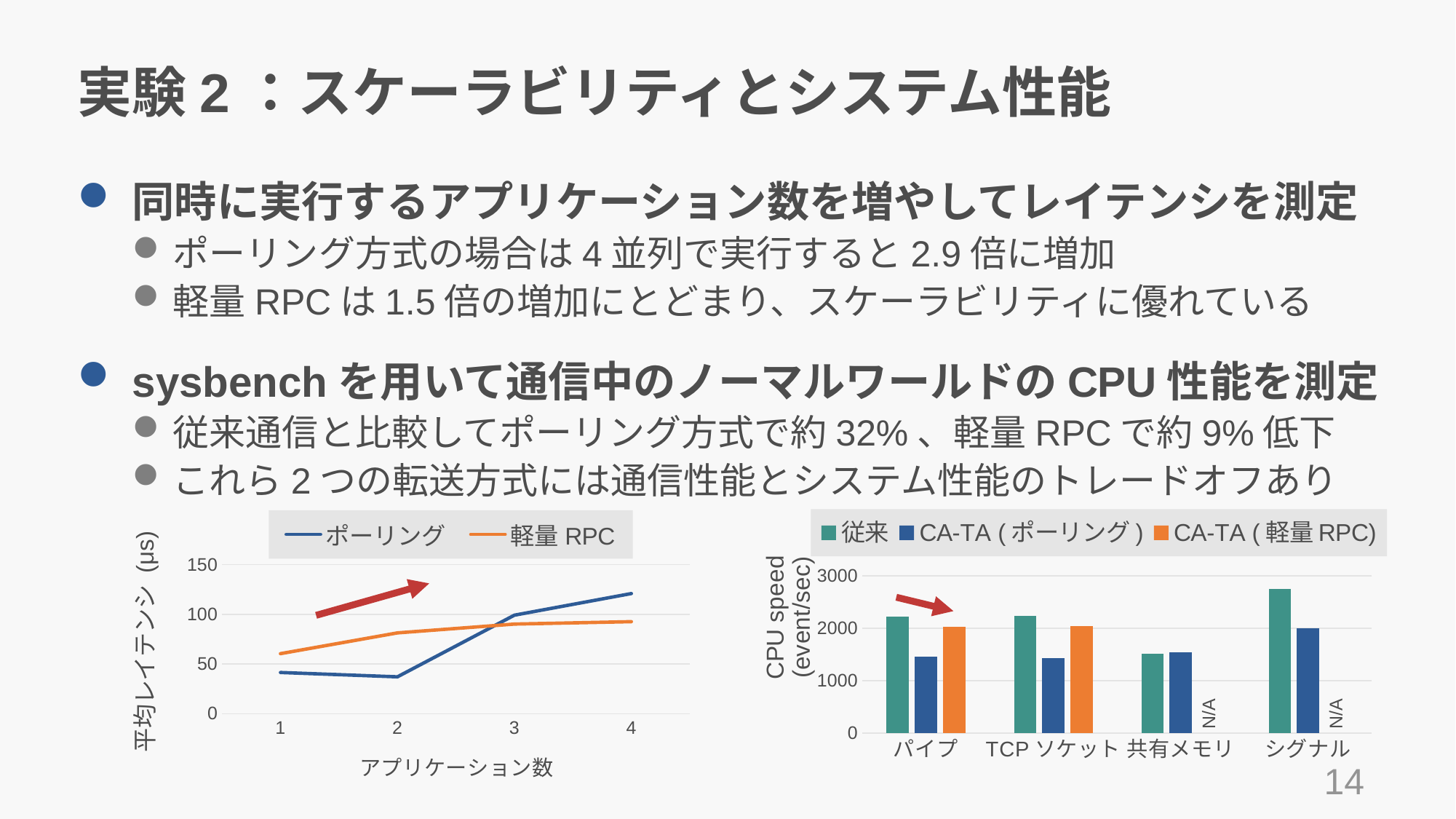

# 実験2：スケーラビリティとシステム性能
同時に実行するアプリケーション数を増やしてレイテンシを測定
ポーリング方式の場合は4並列で実行すると2.9倍に増加
軽量RPCは1.5倍の増加にとどまり、スケーラビリティに優れている
sysbenchを用いて通信中のノーマルワールドのCPU性能を測定
従来通信と比較してポーリング方式で約32%、軽量RPCで約9%低下
これら2つの転送方式には通信性能とシステム性能のトレードオフあり

### Chart

| Category | 従来 | CA-TA (ポーリング) | CA-TA (軽量RPC) |
|---|---|---|---|
| パイプ | 2229.3 | 1461.98 | 2022.73 |
| TCPソケット | 2233.81 | 1438.38 | 2041.46 |
| 共有メモリ | 1515.79 | 1544.67 | None |
| シグナル | 2748.29 | 1998.45 | None |

### Chart

| Category | ポーリング | 軽量RPC |
|---|---|---|
| 1 | 41.501 | 60.42 |
| 2 | 37.062 | 81.299 |
| 3 | 99.143 | 90.205 |
| 4 | 120.90775 | 92.622 |
N/A
N/A